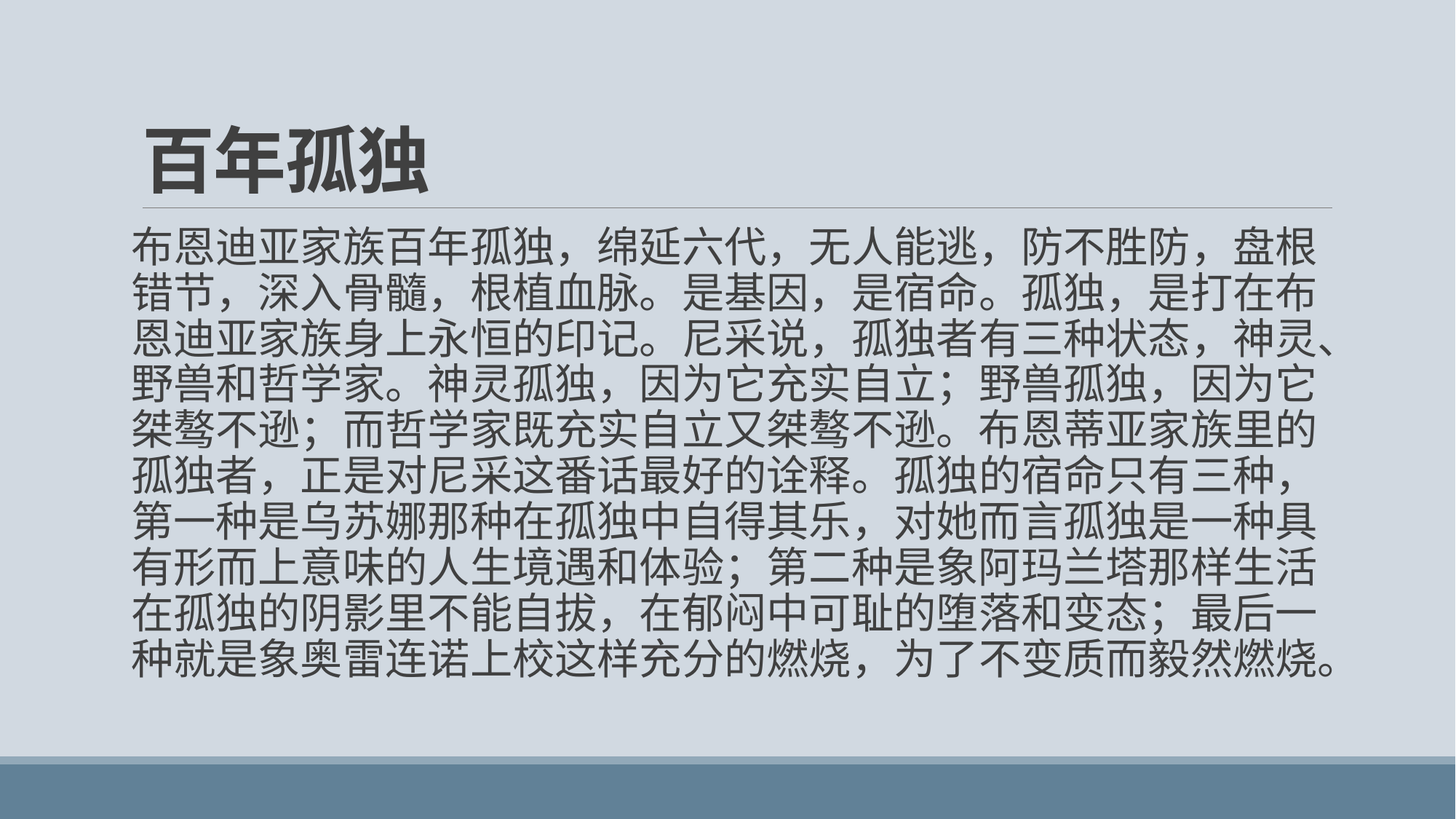

# 百年孤独
布恩迪亚家族百年孤独，绵延六代，无人能逃，防不胜防，盘根错节，深入骨髓，根植血脉。是基因，是宿命。孤独，是打在布恩迪亚家族身上永恒的印记。尼采说，孤独者有三种状态，神灵、野兽和哲学家。神灵孤独，因为它充实自立；野兽孤独，因为它桀骜不逊；而哲学家既充实自立又桀骜不逊。布恩蒂亚家族里的孤独者，正是对尼采这番话最好的诠释。孤独的宿命只有三种，第一种是乌苏娜那种在孤独中自得其乐，对她而言孤独是一种具有形而上意味的人生境遇和体验；第二种是象阿玛兰塔那样生活在孤独的阴影里不能自拔，在郁闷中可耻的堕落和变态；最后一种就是象奥雷连诺上校这样充分的燃烧，为了不变质而毅然燃烧。